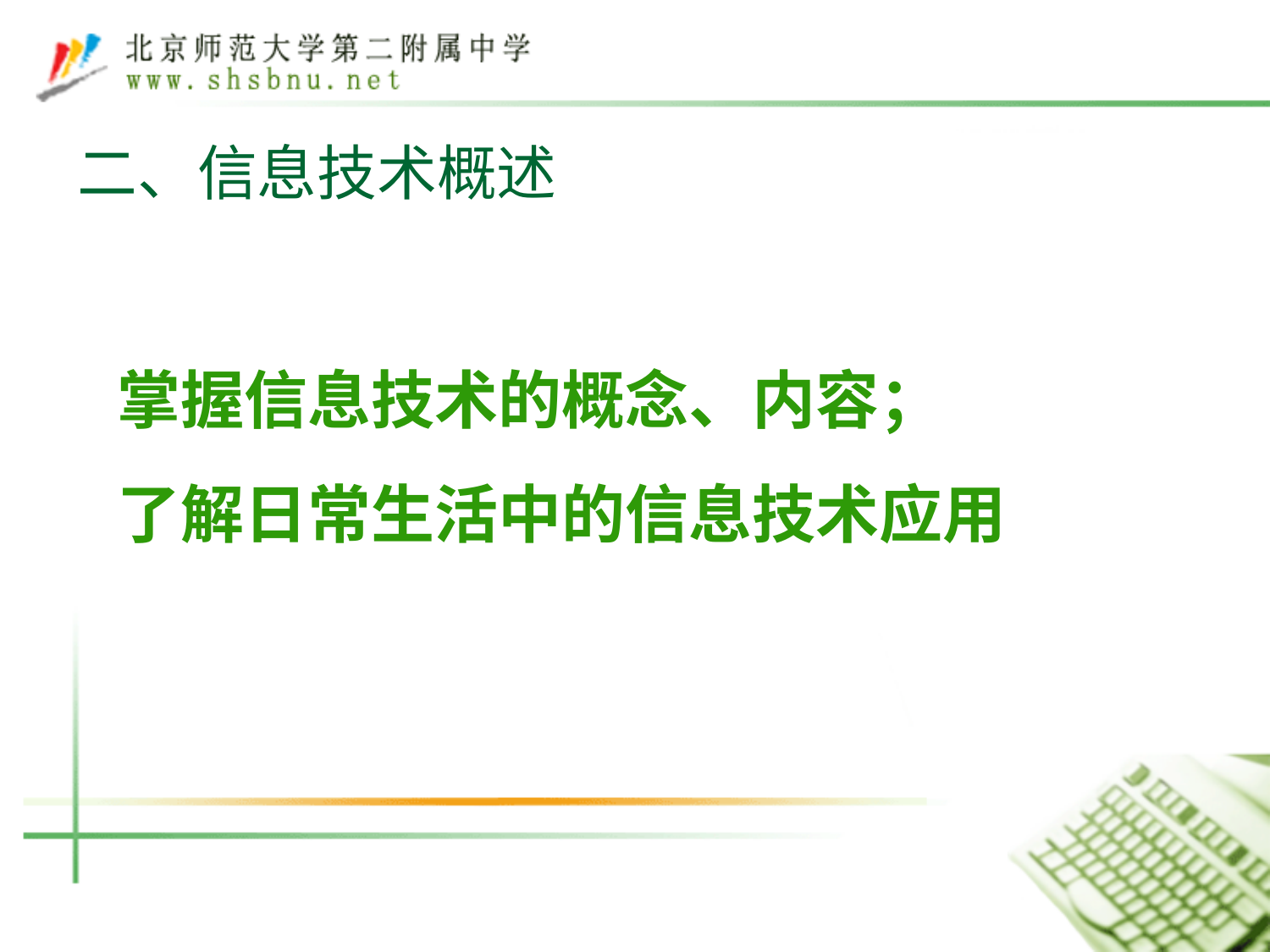

二、信息技术概述
掌握信息技术的概念、内容；
了解日常生活中的信息技术应用